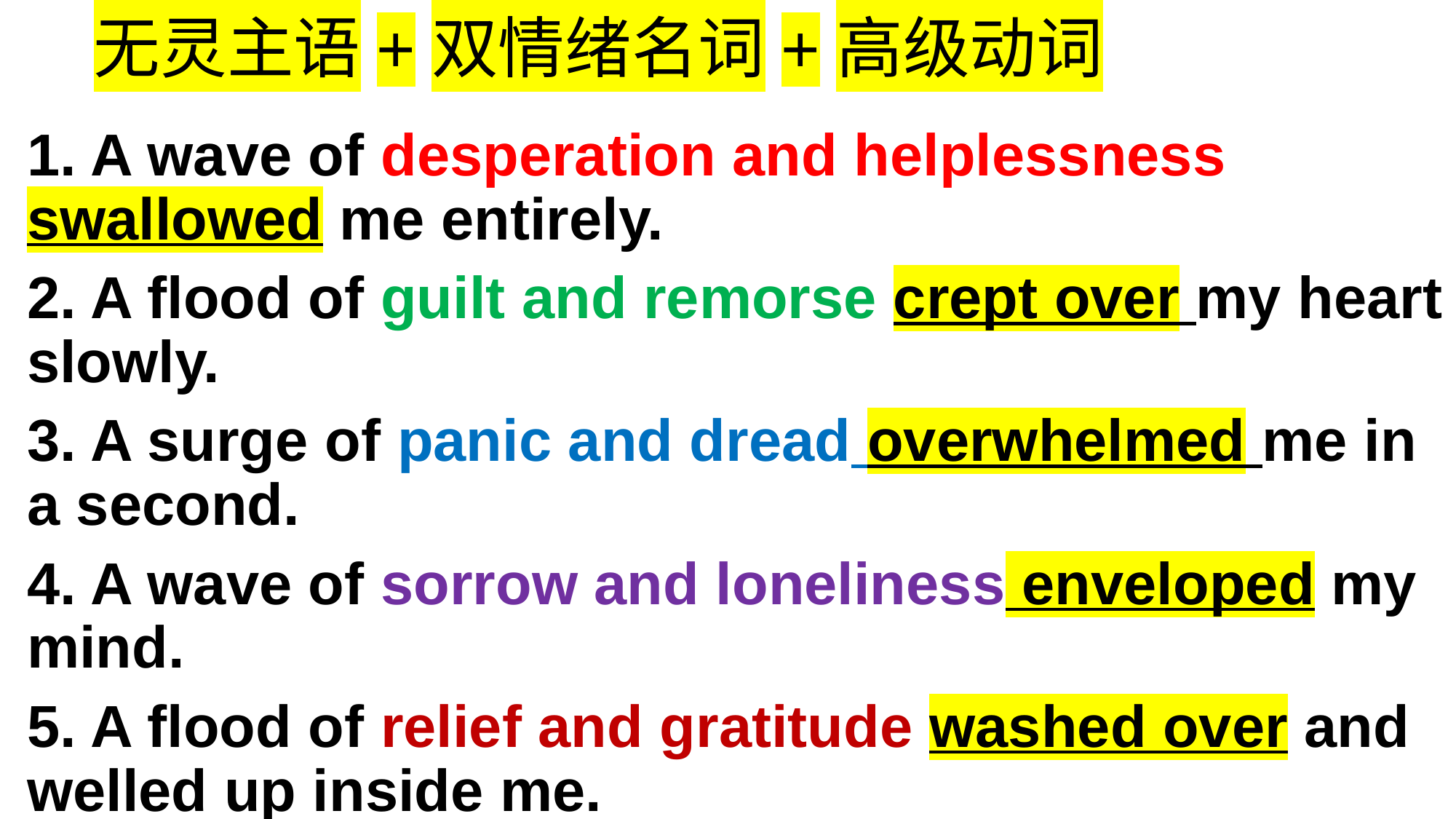

# 无灵主语+双情绪名词+高级动词

1. A wave of desperation and helplessness swallowed me entirely.
2. A flood of guilt and remorse crept over my heart slowly.
3. A surge of panic and dread overwhelmed me in a second.
4. A wave of sorrow and loneliness enveloped my mind.
5. A flood of relief and gratitude washed over and welled up inside me.